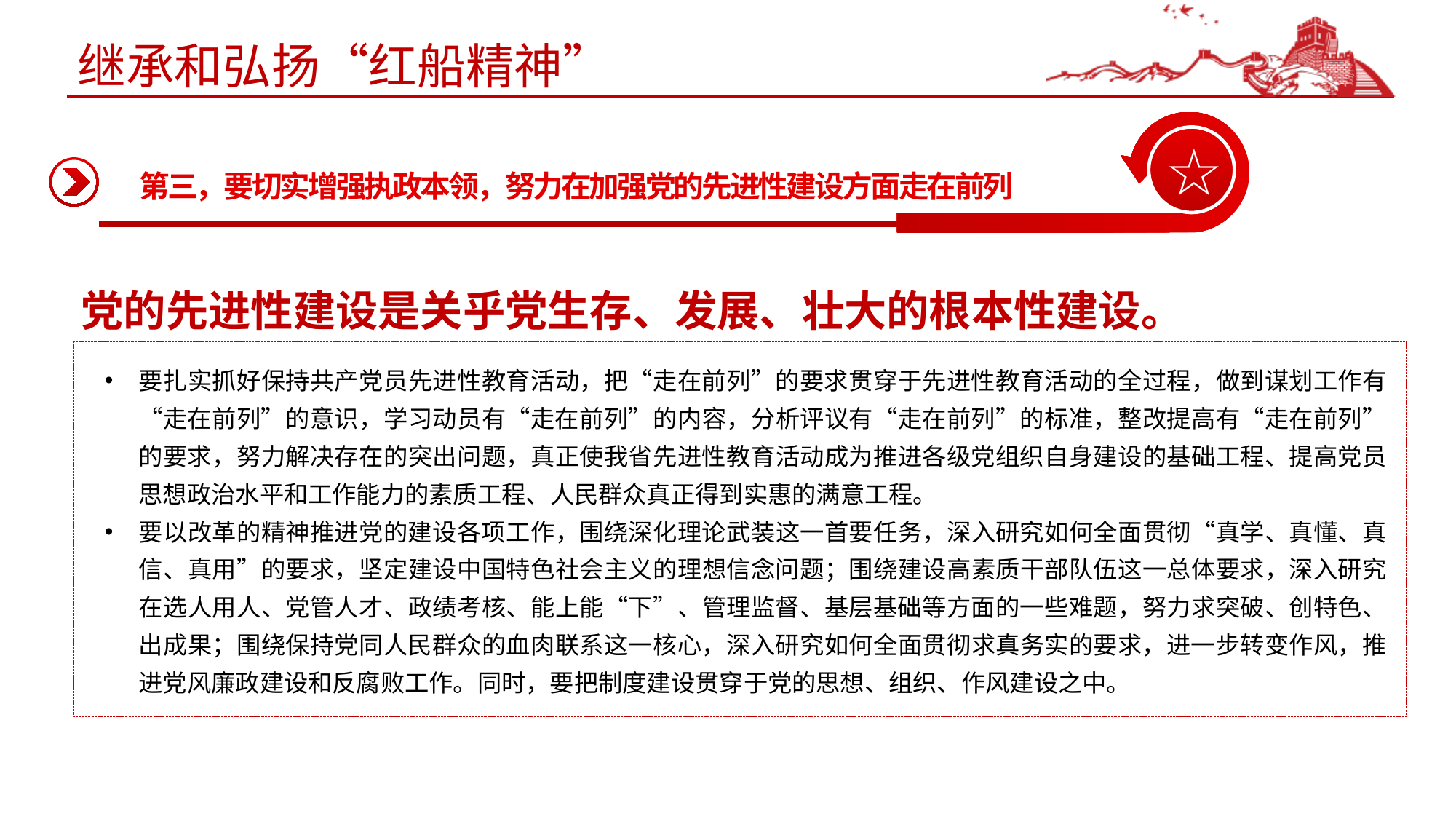

# 继承和弘扬“红船精神”

☆

第三，要切实增强执政本领，努力在加强党的先进性建设方面走在前列
党的先进性建设是关乎党生存、发展、壮大的根本性建设。

要扎实抓好保持共产党员先进性教育活动，把“走在前列”的要求贯穿于先进性教育活动的全过程，做到谋划工作有“走在前列”的意识，学习动员有“走在前列”的内容，分析评议有“走在前列”的标准，整改提高有“走在前列”的要求，努力解决存在的突出问题，真正使我省先进性教育活动成为推进各级党组织自身建设的基础工程、提高党员思想政治水平和工作能力的素质工程、人民群众真正得到实惠的满意工程。
要以改革的精神推进党的建设各项工作，围绕深化理论武装这一首要任务，深入研究如何全面贯彻“真学、真懂、真信、真用”的要求，坚定建设中国特色社会主义的理想信念问题；围绕建设高素质干部队伍这一总体要求，深入研究在选人用人、党管人才、政绩考核、能上能“下”、管理监督、基层基础等方面的一些难题，努力求突破、创特色、出成果；围绕保持党同人民群众的血肉联系这一核心，深入研究如何全面贯彻求真务实的要求，进一步转变作风，推进党风廉政建设和反腐败工作。同时，要把制度建设贯穿于党的思想、组织、作风建设之中。